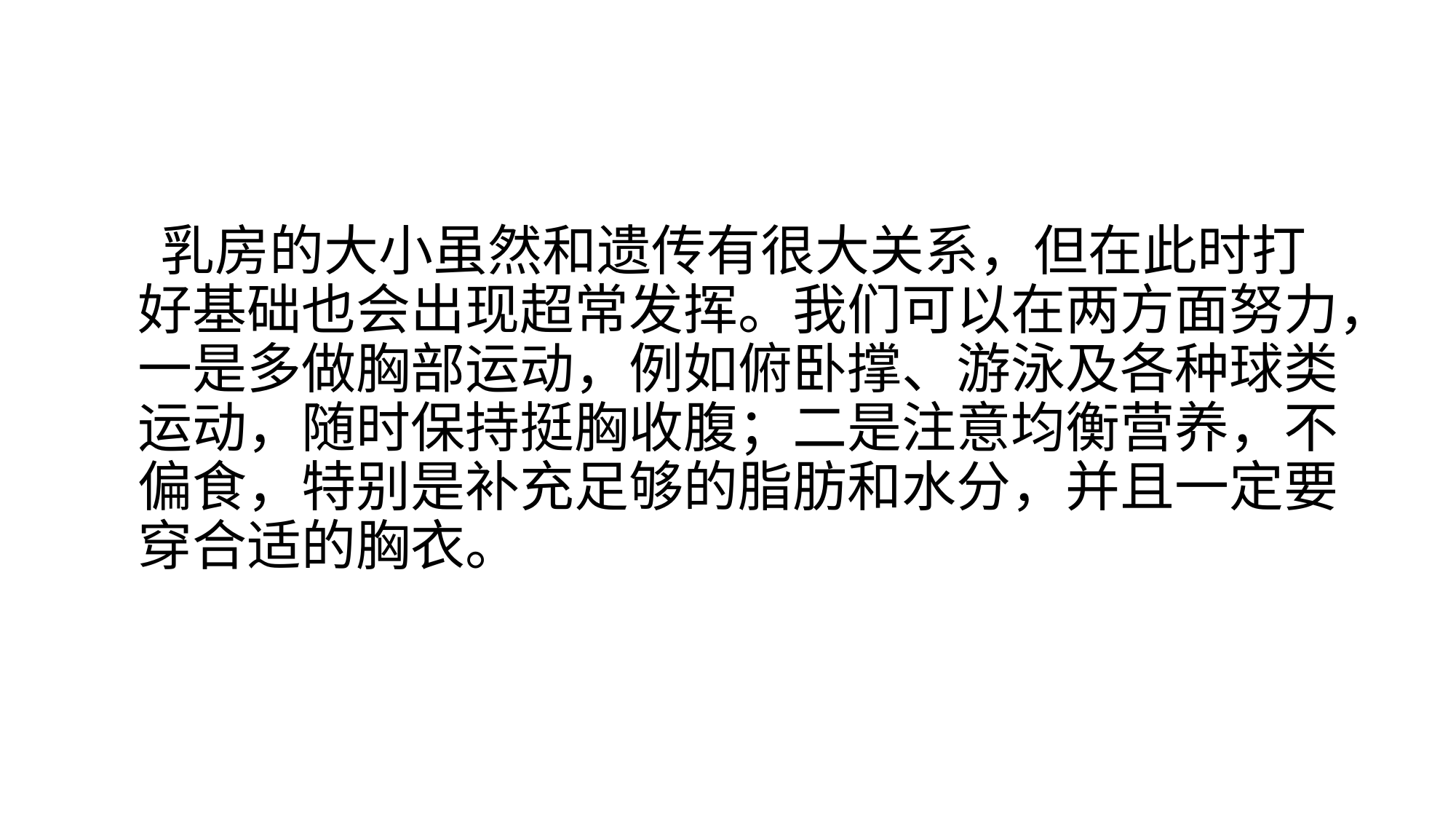

乳房的大小虽然和遗传有很大关系，但在此时打好基础也会出现超常发挥。我们可以在两方面努力，一是多做胸部运动，例如俯卧撑、游泳及各种球类运动，随时保持挺胸收腹；二是注意均衡营养，不偏食，特别是补充足够的脂肪和水分，并且一定要穿合适的胸衣。